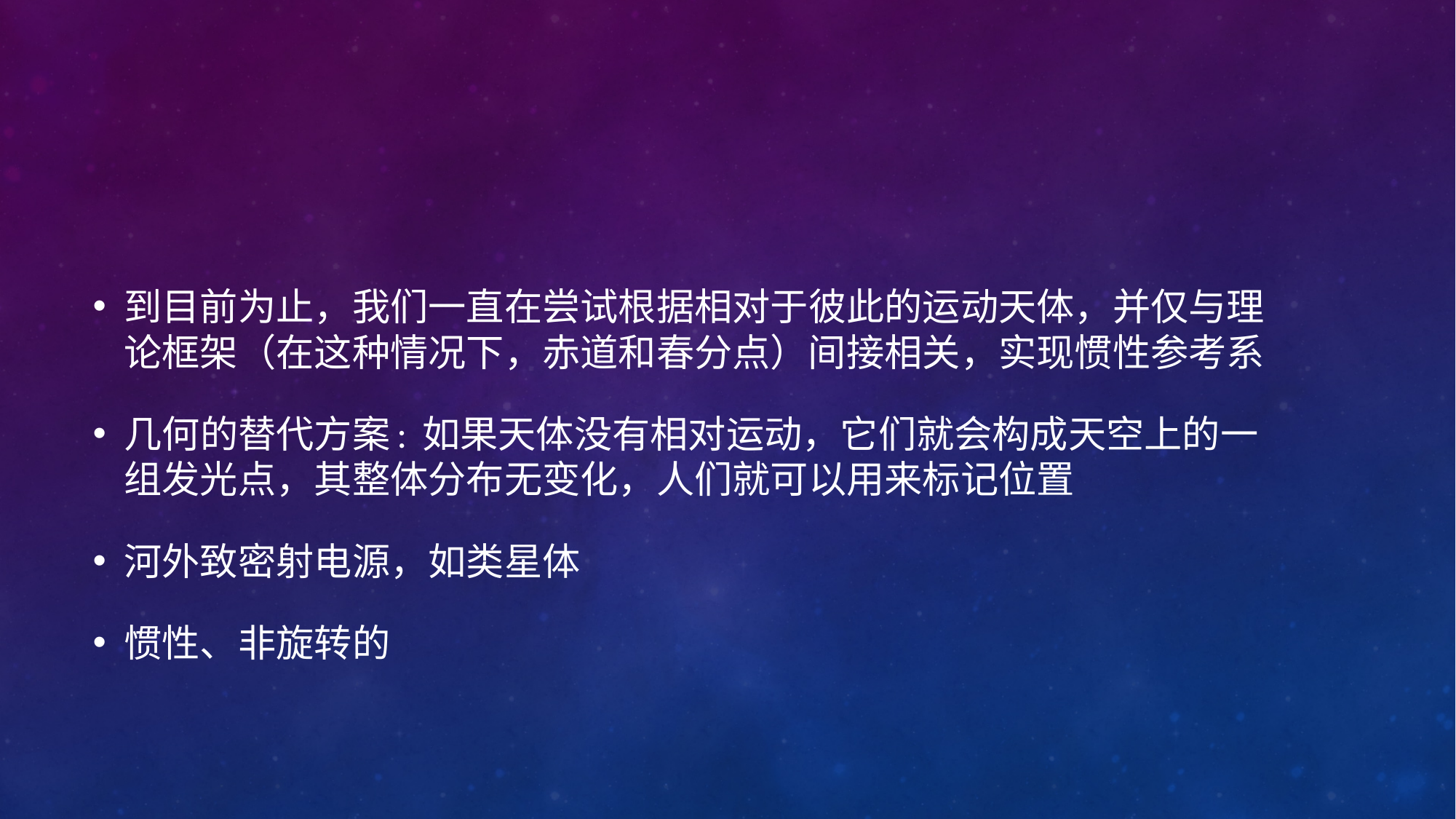

#
到目前为止，我们一直在尝试根据相对于彼此的运动天体，并仅与理论框架（在这种情况下，赤道和春分点）间接相关，实现惯性参考系
几何的替代方案: 如果天体没有相对运动，它们就会构成天空上的一组发光点，其整体分布无变化，人们就可以用来标记位置
河外致密射电源，如类星体
惯性、非旋转的